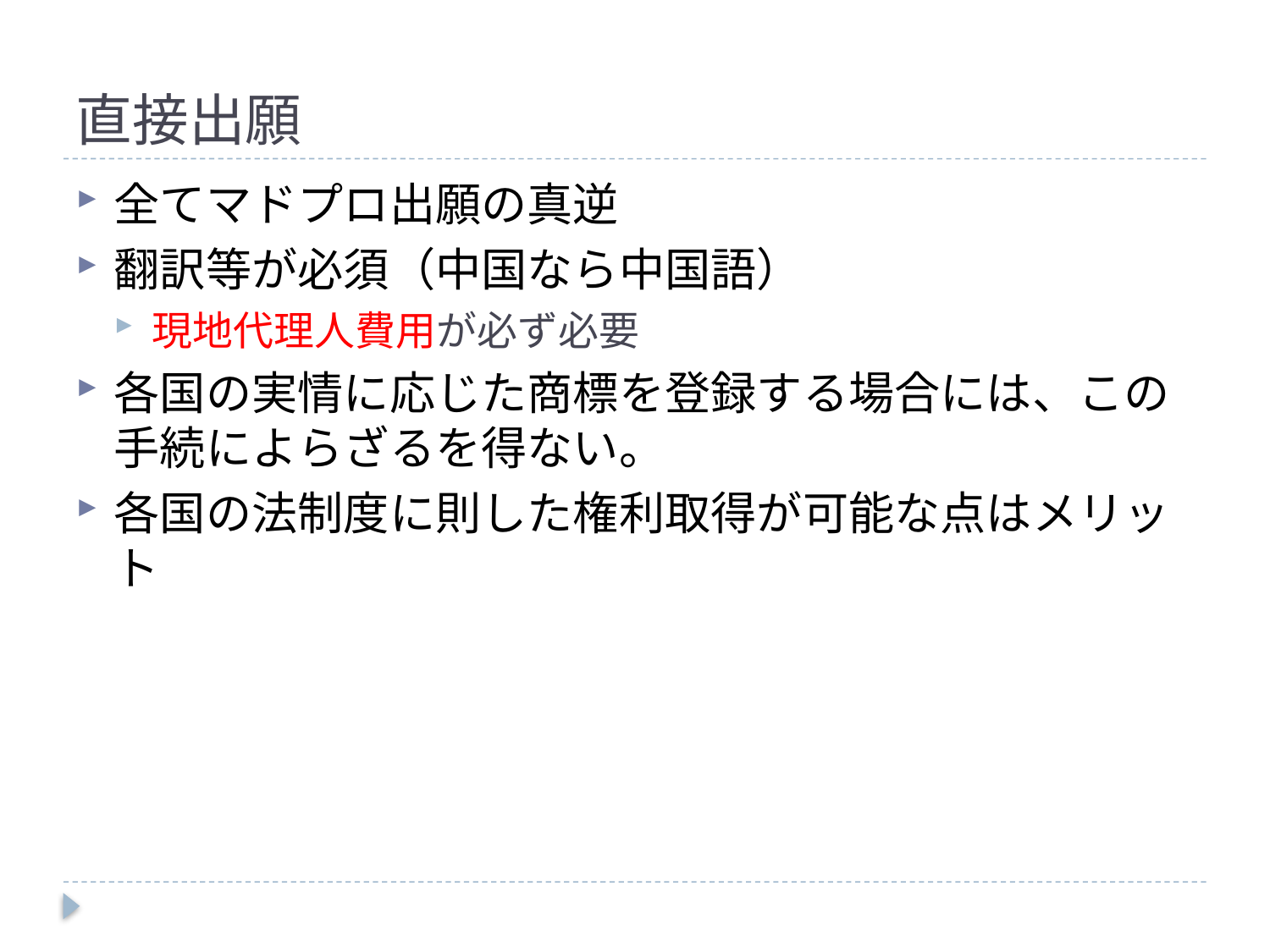

# 直接出願
全てマドプロ出願の真逆
翻訳等が必須（中国なら中国語）
現地代理人費用が必ず必要
各国の実情に応じた商標を登録する場合には、この手続によらざるを得ない。
各国の法制度に則した権利取得が可能な点はメリット